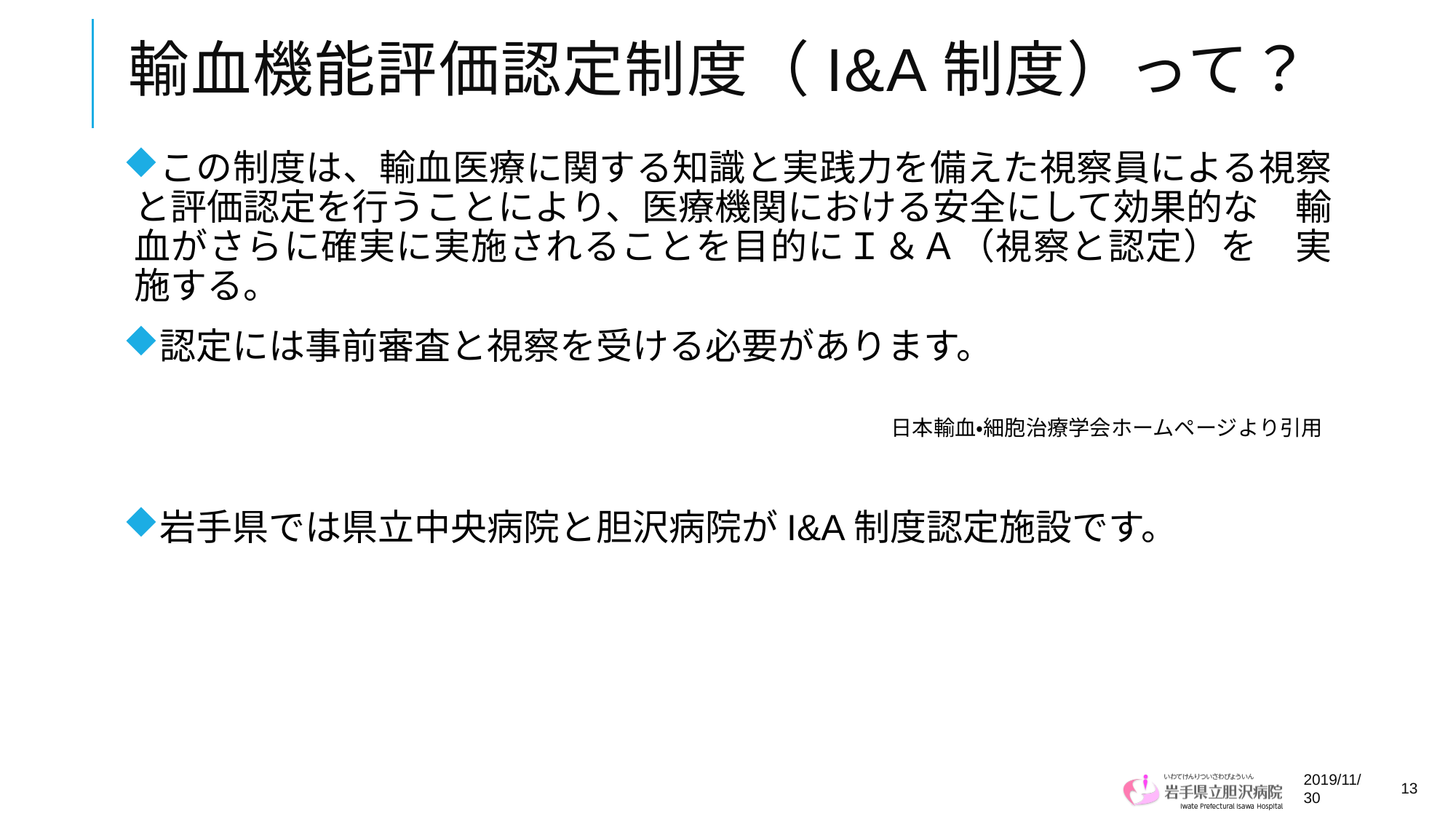

# 輸血機能評価認定制度（I&A制度）って？
この制度は、輸血医療に関する知識と実践力を備えた視察員による視察と評価認定を行うことにより、医療機関における安全にして効果的な　輸血がさらに確実に実施されることを目的にＩ＆Ａ（視察と認定）を　実施する。
認定には事前審査と視察を受ける必要があります。

岩手県では県立中央病院と胆沢病院がI&A制度認定施設です。

日本輸血・細胞治療学会ホームページより引用
2019/11/30
13